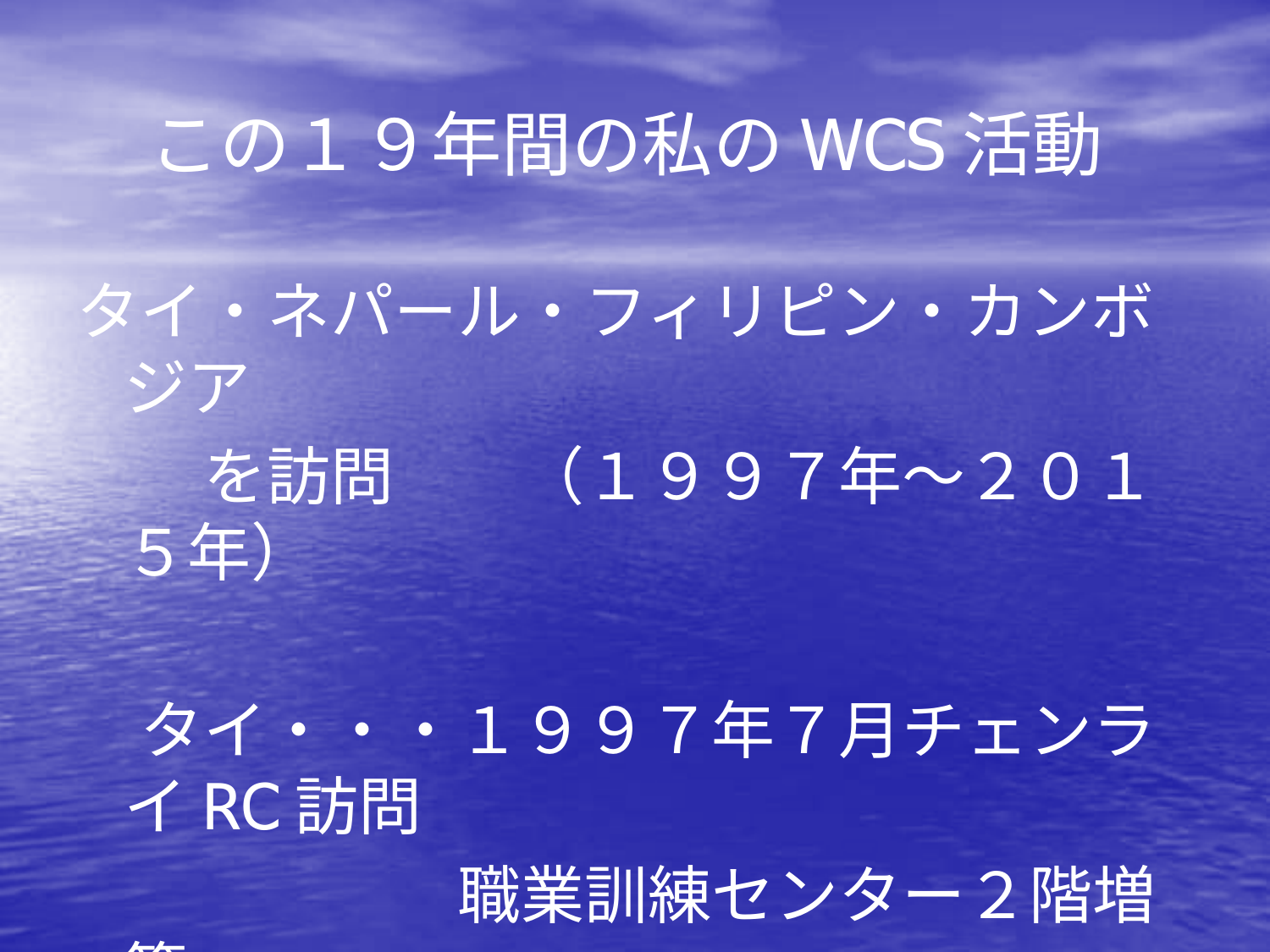

# この１９年間の私のWCS活動
タイ・ネパール・フィリピン・カンボジア
　　を訪問　　（１９９７年～２０１５年）

　タイ・・・１９９７年７月チェンライRC訪問
　　　　　　職業訓練センター２階増築
　　　　　　メーコン小学校に図書館建設